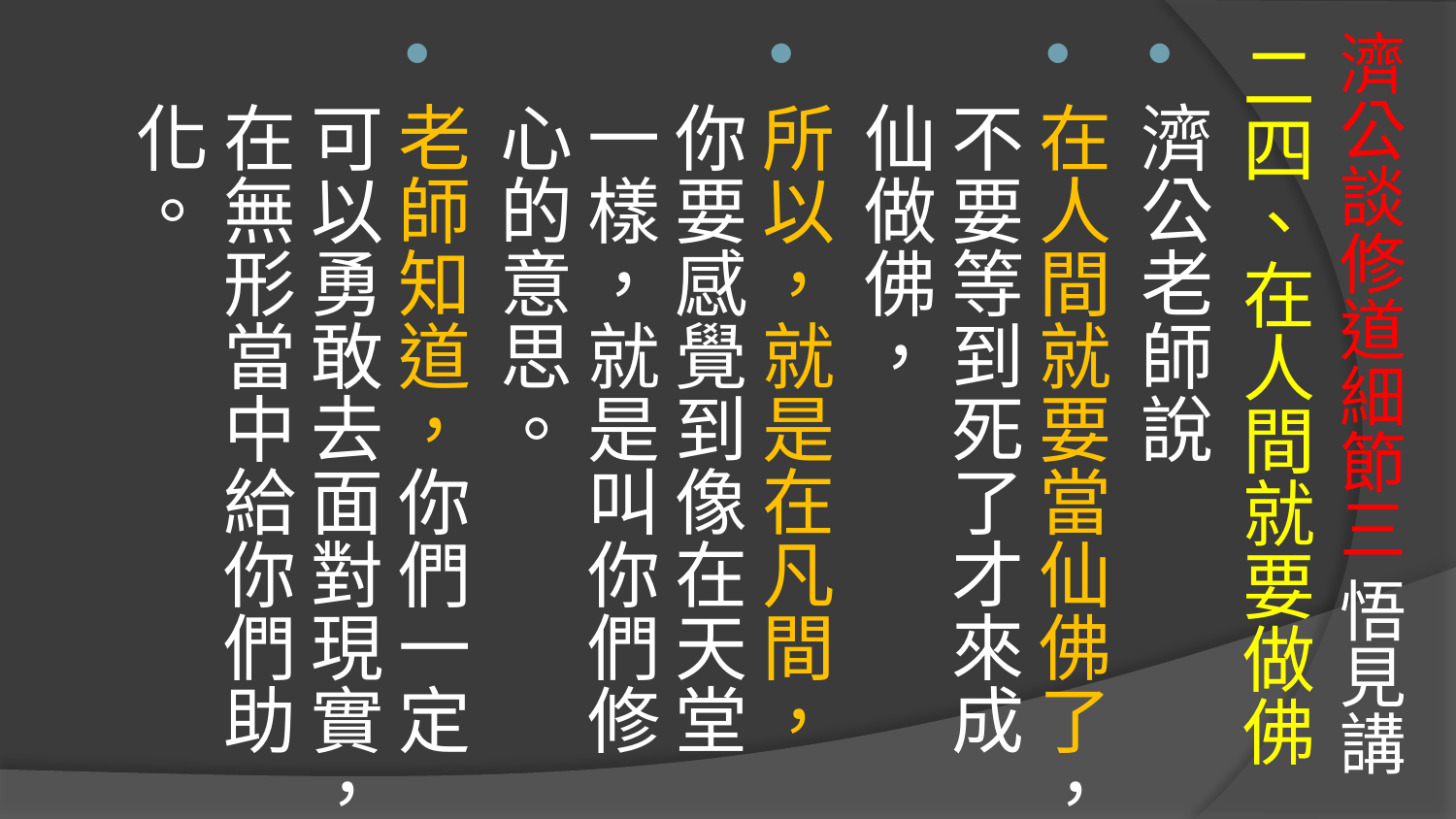

二四、在人間就要做佛
濟公老師說
在人間就要當仙佛了，不要等到死了才來成仙做佛，
所以，就是在凡間，你要感覺到像在天堂一樣，就是叫你們修心的意思。
老師知道，你們一定可以勇敢去面對現實，在無形當中給你們助化。

# 濟公談修道細節三 悟見講